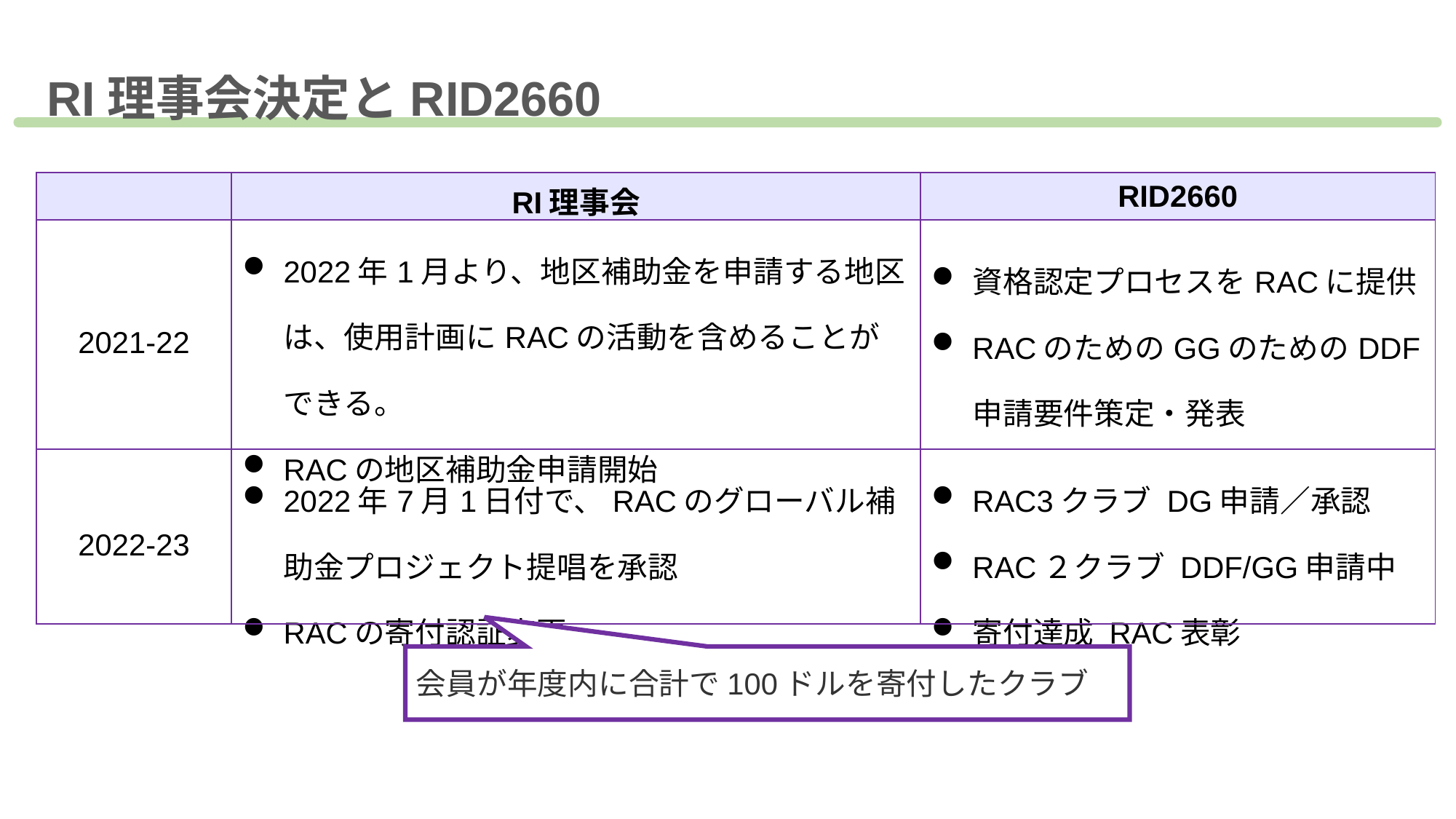

RI理事会決定とRID2660
|  | RI理事会 | RID2660 |
| --- | --- | --- |
| 2021-22 | 2022年1月より、地区補助金を申請する地区は、使用計画にRACの活動を含めることができる。 RACの地区補助金申請開始 | 資格認定プロセスをRACに提供 RACのためのGGのためのDDF申請要件策定・発表 |
| 2022-23 | 2022年7月1日付で、RACのグローバル補助金プロジェクト提唱を承認 RACの寄付認証変更 | RAC3クラブ DG申請／承認 RAC２クラブ DDF/GG申請中 寄付達成 RAC表彰 |
会員が年度内に合計で100ドルを寄付したクラブ